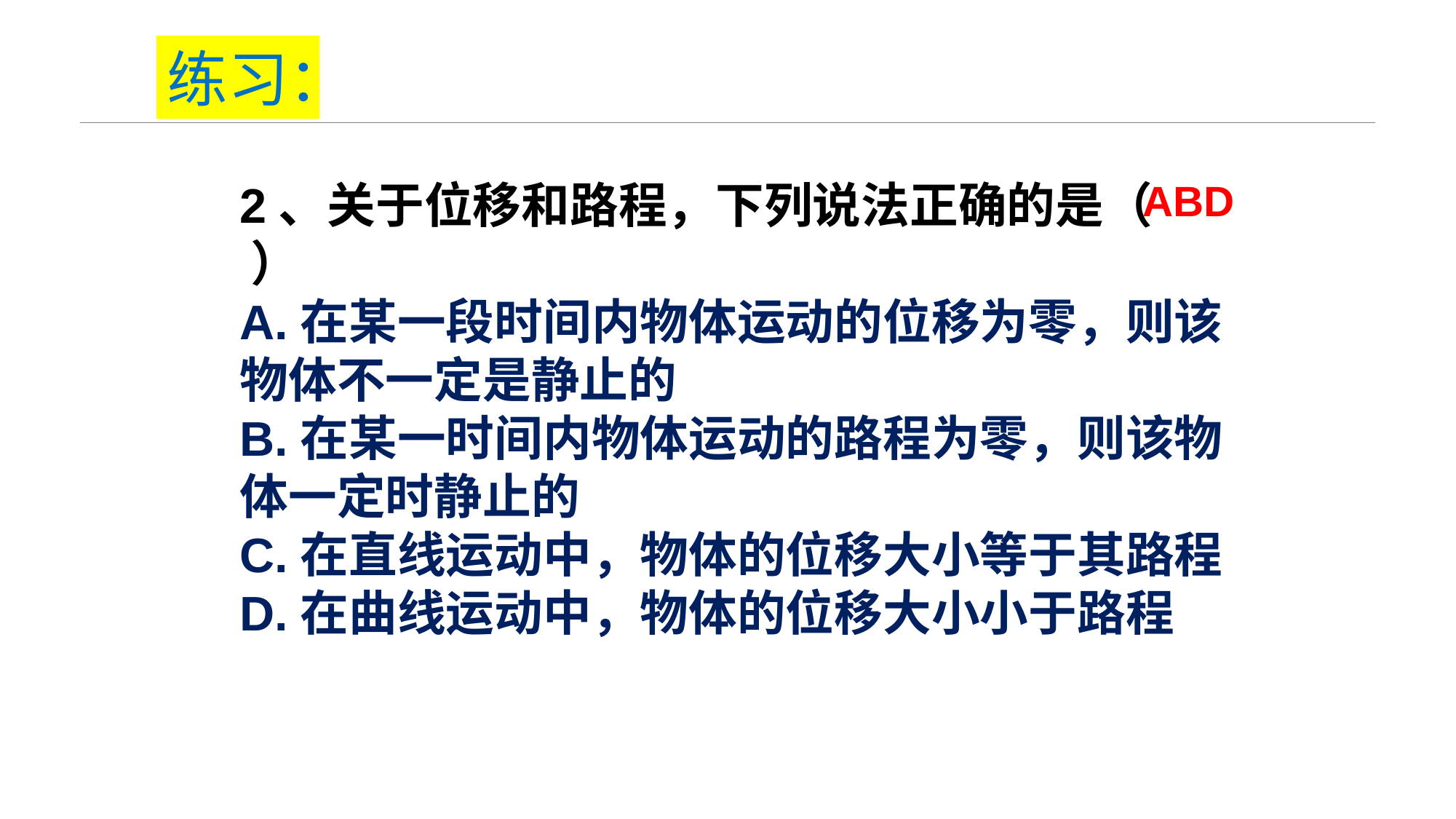

练习：
2、关于位移和路程，下列说法正确的是（       ）
A.在某一段时间内物体运动的位移为零，则该物体不一定是静止的
B.在某一时间内物体运动的路程为零，则该物体一定时静止的
C.在直线运动中，物体的位移大小等于其路程
D.在曲线运动中，物体的位移大小小于路程
ABD